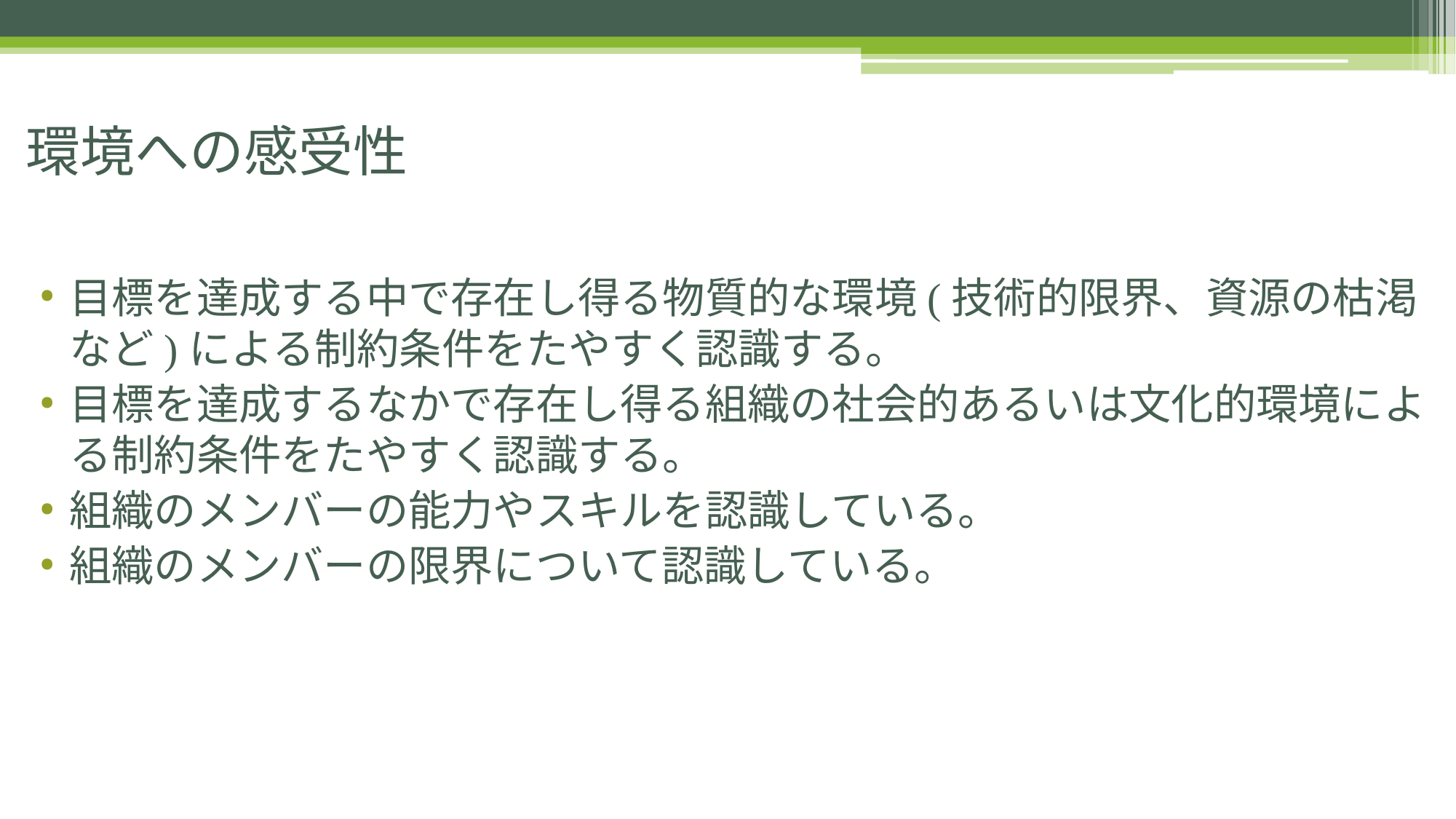

# 環境への感受性
目標を達成する中で存在し得る物質的な環境(技術的限界、資源の枯渇など)による制約条件をたやすく認識する。
目標を達成するなかで存在し得る組織の社会的あるいは文化的環境による制約条件をたやすく認識する。
組織のメンバーの能力やスキルを認識している。
組織のメンバーの限界について認識している。